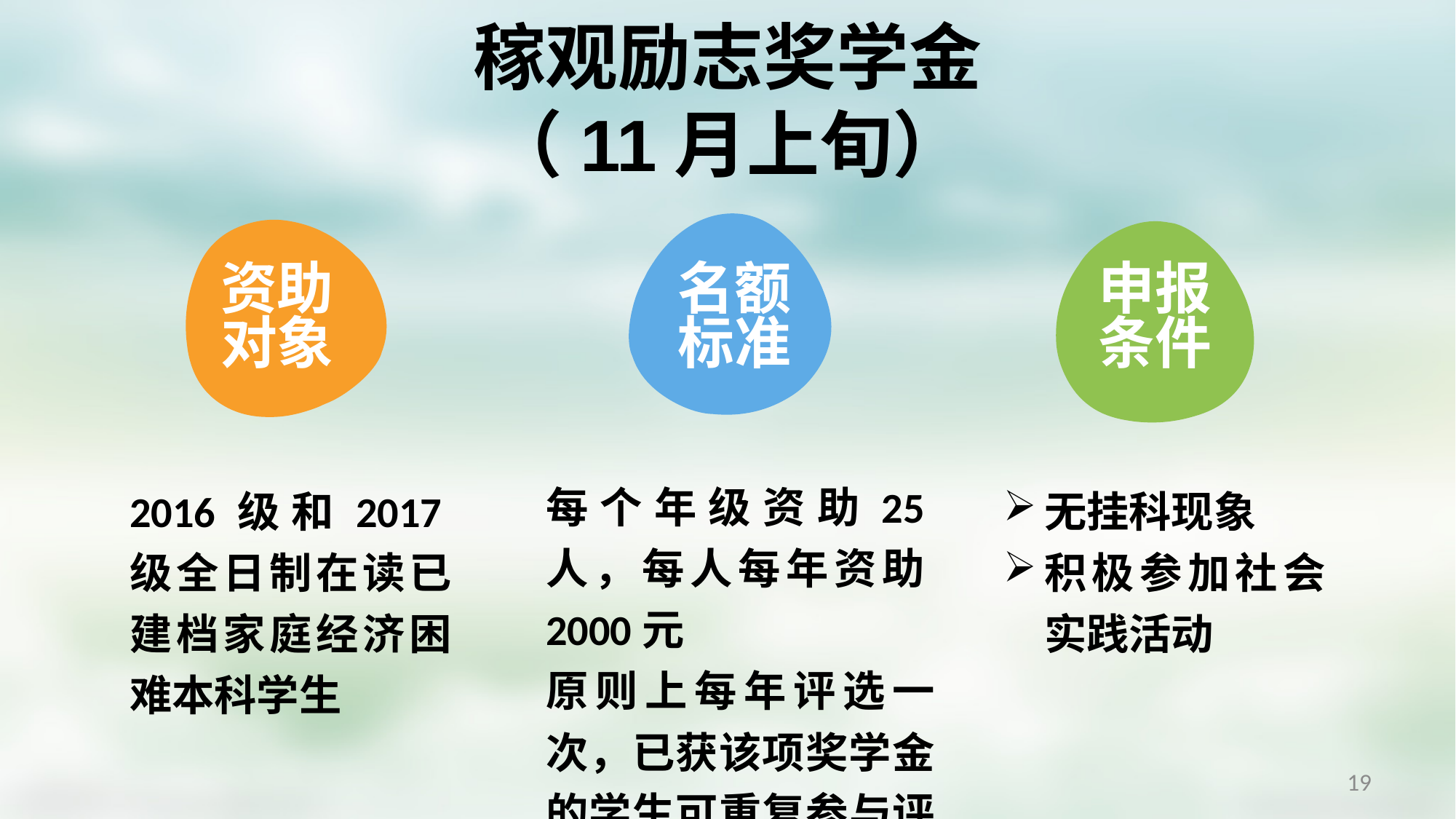

稼观励志奖学金
（11月上旬）

资助
对象
名额
标准
申报
条件
每个年级资助25人，每人每年资助2000元
原则上每年评选一次，已获该项奖学金的学生可重复参与评选
2016级和2017级全日制在读已建档家庭经济困难本科学生
无挂科现象
积极参加社会实践活动
19